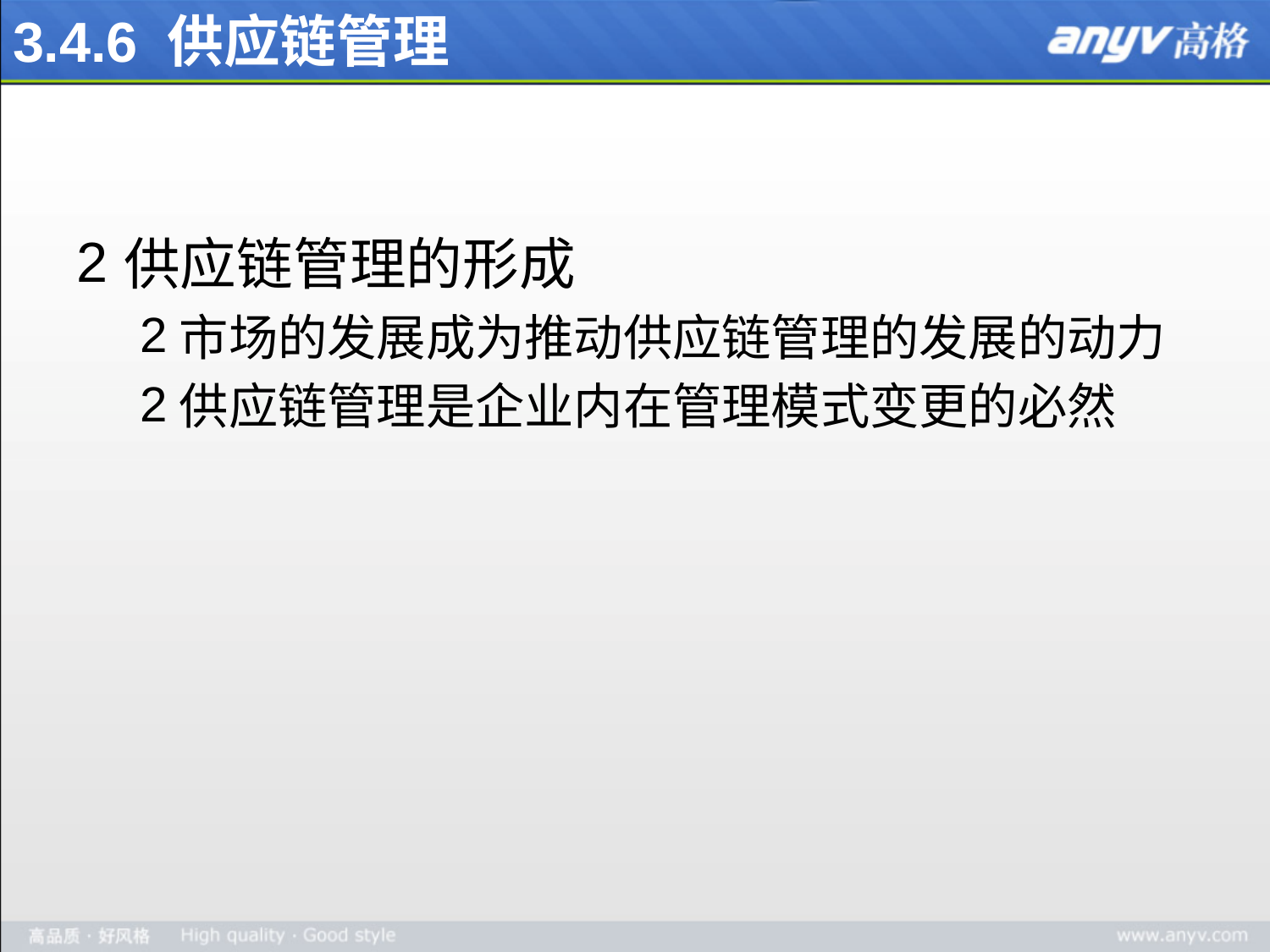

# 3.4.6 供应链管理
供应链管理的形成
市场的发展成为推动供应链管理的发展的动力
供应链管理是企业内在管理模式变更的必然